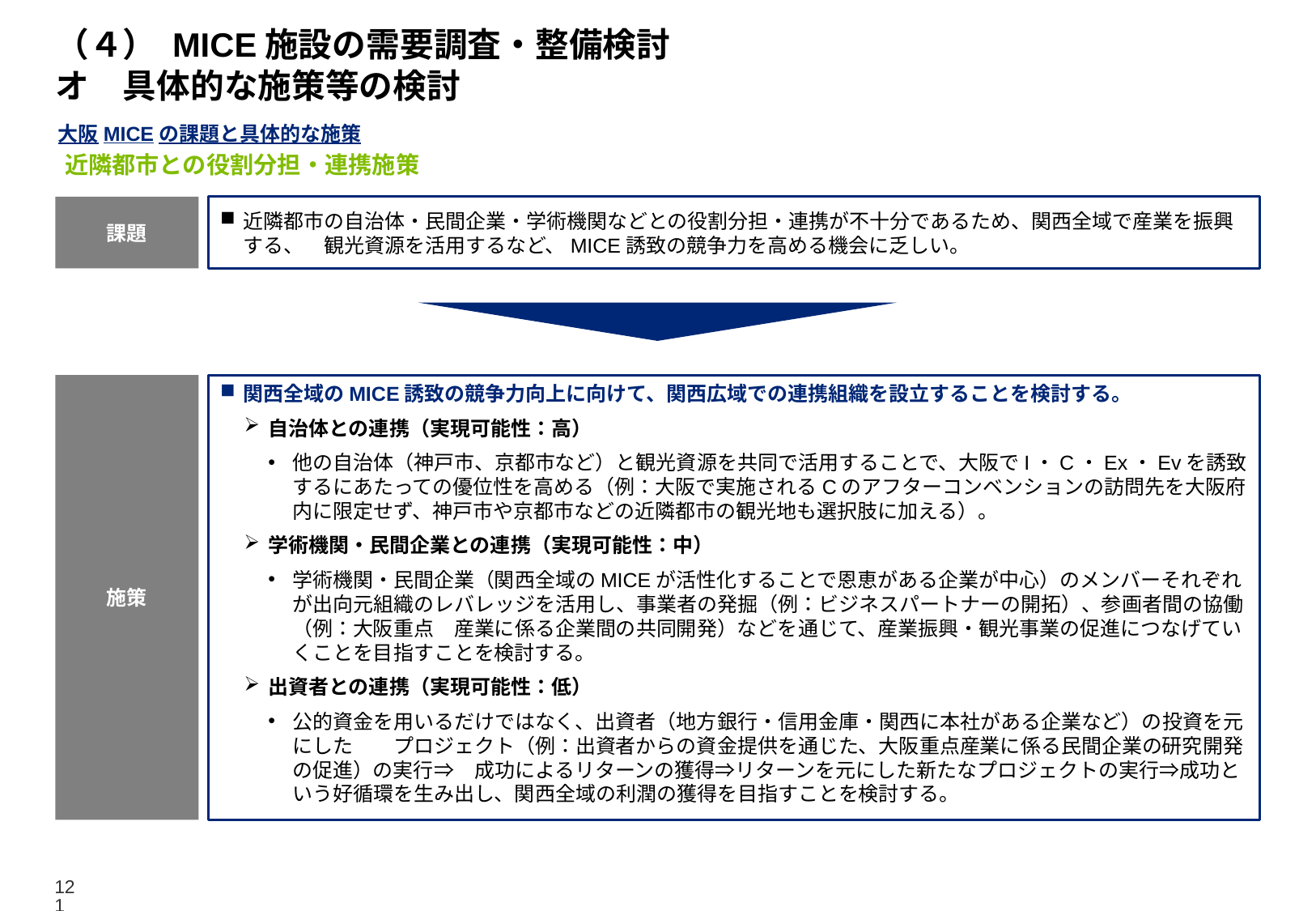

# （４） MICE施設の需要調査・整備検討 オ　具体的な施策等の検討
大阪MICEの課題と具体的な施策
近隣都市との役割分担・連携施策
課題
近隣都市の自治体・民間企業・学術機関などとの役割分担・連携が不十分であるため、関西全域で産業を振興する、　観光資源を活用するなど、MICE誘致の競争力を高める機会に乏しい。

施策
関西全域のMICE誘致の競争力向上に向けて、関西広域での連携組織を設立することを検討する。
自治体との連携（実現可能性：高）
他の自治体（神戸市、京都市など）と観光資源を共同で活用することで、大阪でI・C・Ex・Evを誘致するにあたっての優位性を高める（例：大阪で実施されるCのアフターコンベンションの訪問先を大阪府内に限定せず、神戸市や京都市などの近隣都市の観光地も選択肢に加える）。
学術機関・民間企業との連携（実現可能性：中）
学術機関・民間企業（関西全域のMICEが活性化することで恩恵がある企業が中心）のメンバーそれぞれが出向元組織のレバレッジを活用し、事業者の発掘（例：ビジネスパートナーの開拓）、参画者間の協働（例：大阪重点　産業に係る企業間の共同開発）などを通じて、産業振興・観光事業の促進につなげていくことを目指すことを検討する。
出資者との連携（実現可能性：低）
公的資金を用いるだけではなく、出資者（地方銀行・信用金庫・関西に本社がある企業など）の投資を元にした　　プロジェクト（例：出資者からの資金提供を通じた、大阪重点産業に係る民間企業の研究開発の促進）の実行⇒　成功によるリターンの獲得⇒リターンを元にした新たなプロジェクトの実行⇒成功という好循環を生み出し、関西全域の利潤の獲得を目指すことを検討する。
121